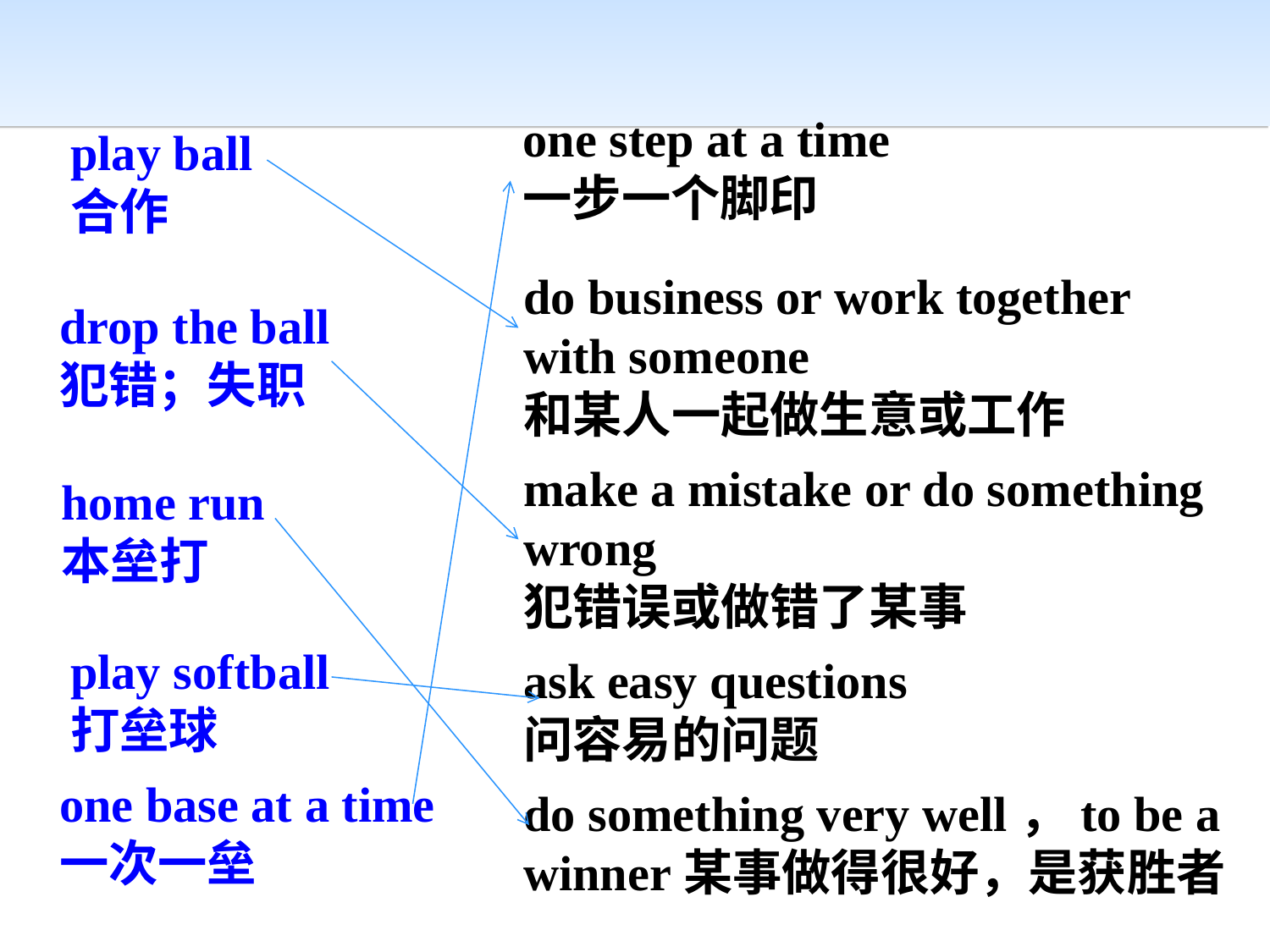

one step at a time
一步一个脚印
play ball
合作
do business or work together with someone
和某人一起做生意或工作
drop the ball
犯错；失职
make a mistake or do something wrong
犯错误或做错了某事
home run
本垒打
play softball
打垒球
ask easy questions
问容易的问题
one base at a time
一次一垒
do something very well，to be a winner某事做得很好，是获胜者